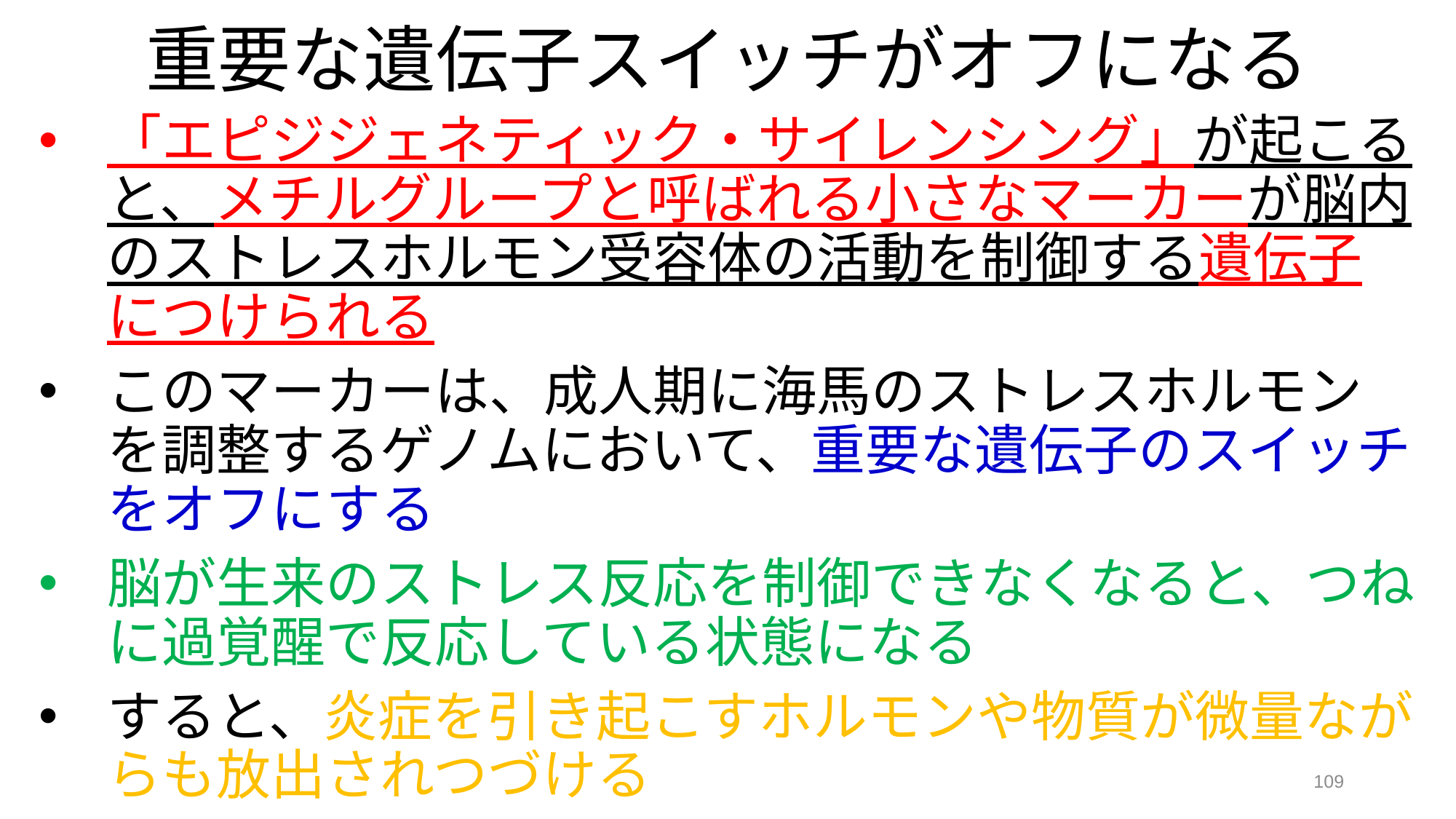

# 重要な遺伝子スイッチがオフになる
「エピジジェネティック・サイレンシング」が起こると、メチルグループと呼ばれる小さなマーカーが脳内のストレスホルモン受容体の活動を制御する遺伝子につけられる
このマーカーは、成人期に海馬のストレスホルモンを調整するゲノムにおいて、重要な遺伝子のスイッチをオフにする
脳が生来のストレス反応を制御できなくなると、つねに過覚醒で反応している状態になる
すると、炎症を引き起こすホルモンや物質が微量ながらも放出されつづける

109